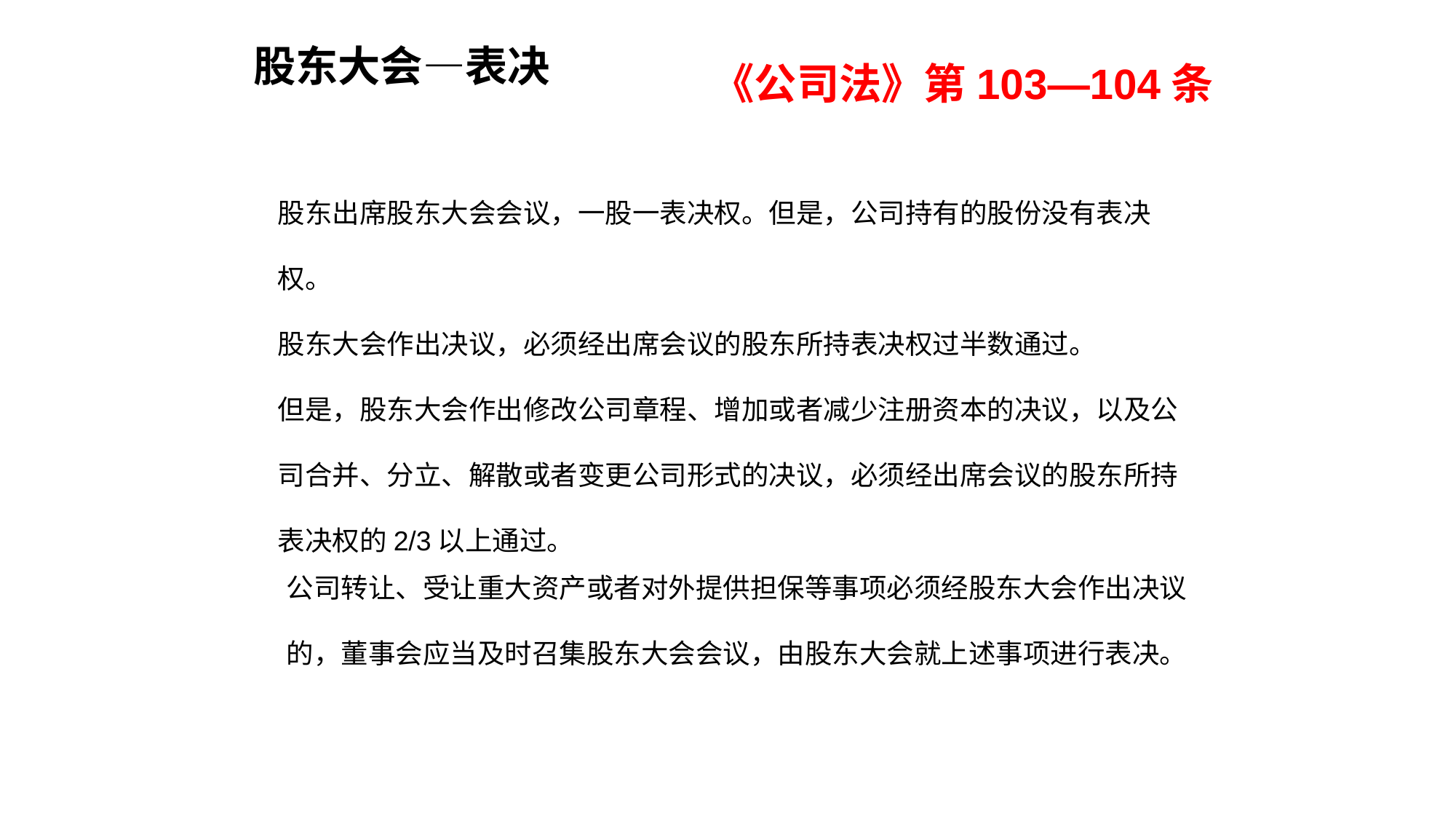

股东大会—表决
《公司法》第103—104条
股东出席股东大会会议，一股一表决权。但是，公司持有的股份没有表决权。
股东大会作出决议，必须经出席会议的股东所持表决权过半数通过。
但是，股东大会作出修改公司章程、增加或者减少注册资本的决议，以及公司合并、分立、解散或者变更公司形式的决议，必须经出席会议的股东所持表决权的2/3以上通过。
公司转让、受让重大资产或者对外提供担保等事项必须经股东大会作出决议的，董事会应当及时召集股东大会会议，由股东大会就上述事项进行表决。